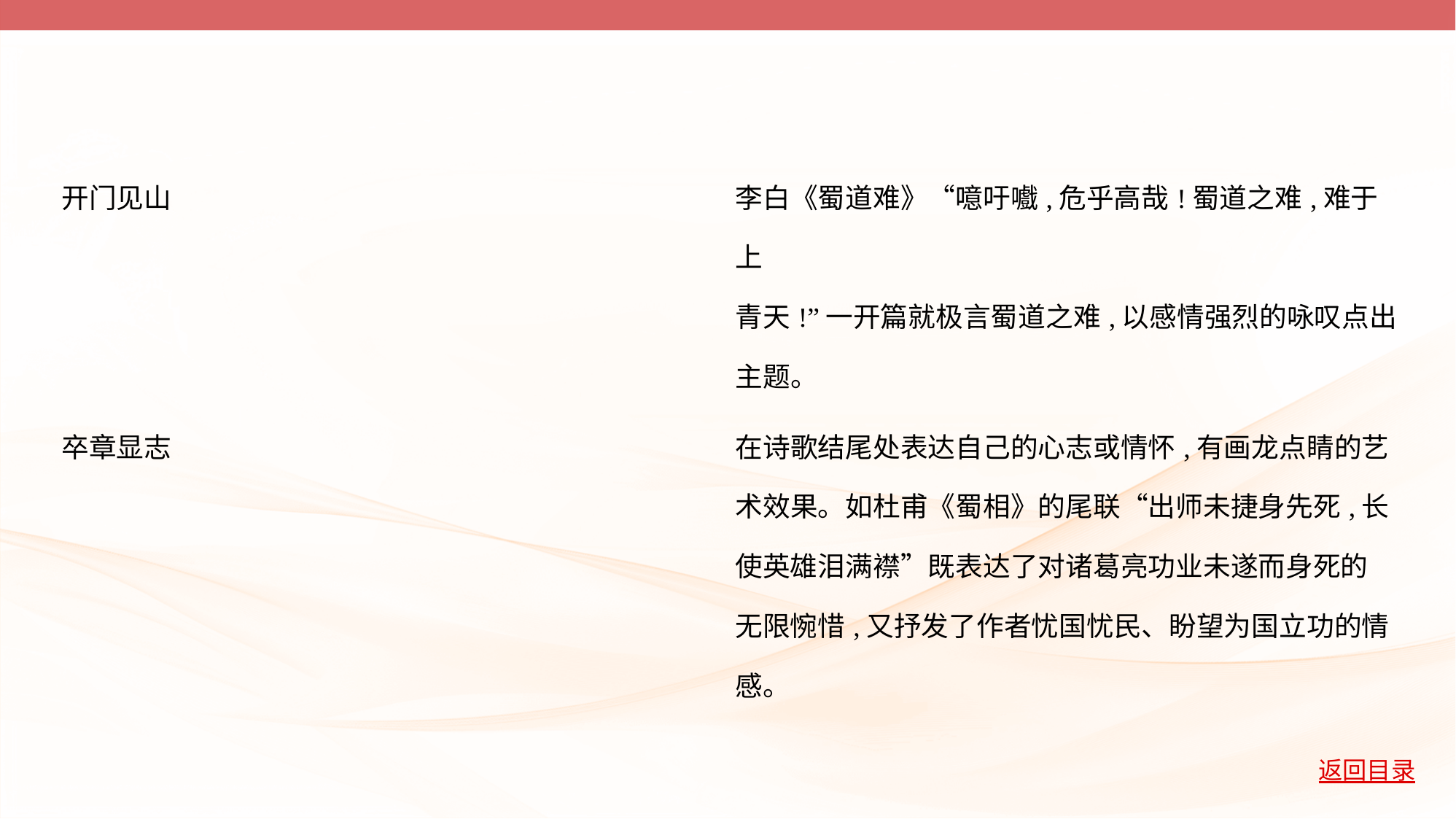

| 开门见山 | 李白《蜀道难》“噫吁嚱,危乎高哉!蜀道之难,难于上 青天!”一开篇就极言蜀道之难,以感情强烈的咏叹点出 主题。 |
| --- | --- |
| 卒章显志 | 在诗歌结尾处表达自己的心志或情怀,有画龙点睛的艺 术效果。如杜甫《蜀相》的尾联“出师未捷身先死,长 使英雄泪满襟”既表达了对诸葛亮功业未遂而身死的 无限惋惜,又抒发了作者忧国忧民、盼望为国立功的情 感。 |